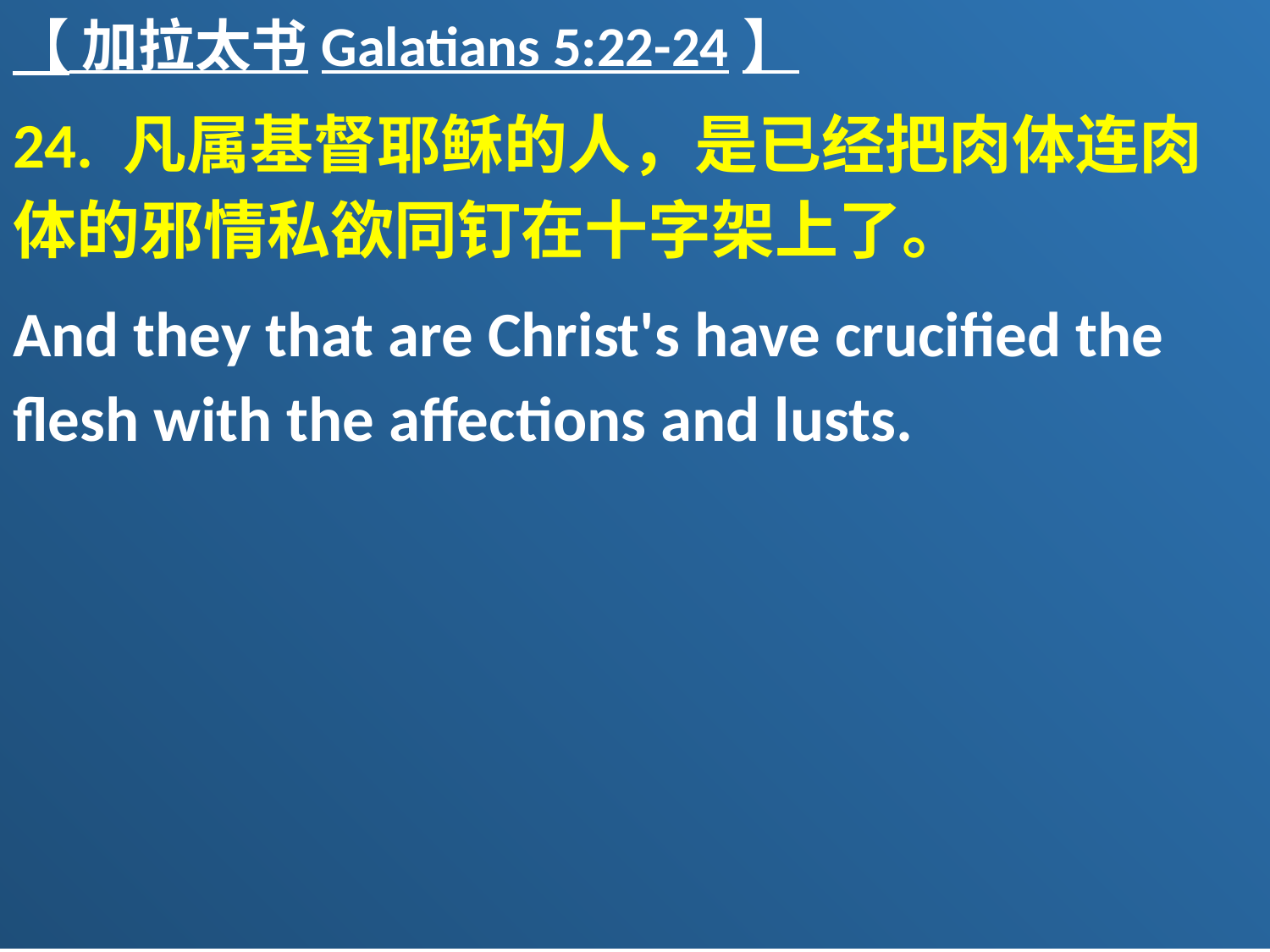

【 加拉太书Galatians 5:22-24】
24. 凡属基督耶稣的人，是已经把肉体连肉体的邪情私欲同钉在十字架上了。
And they that are Christ's have crucified the flesh with the affections and lusts.